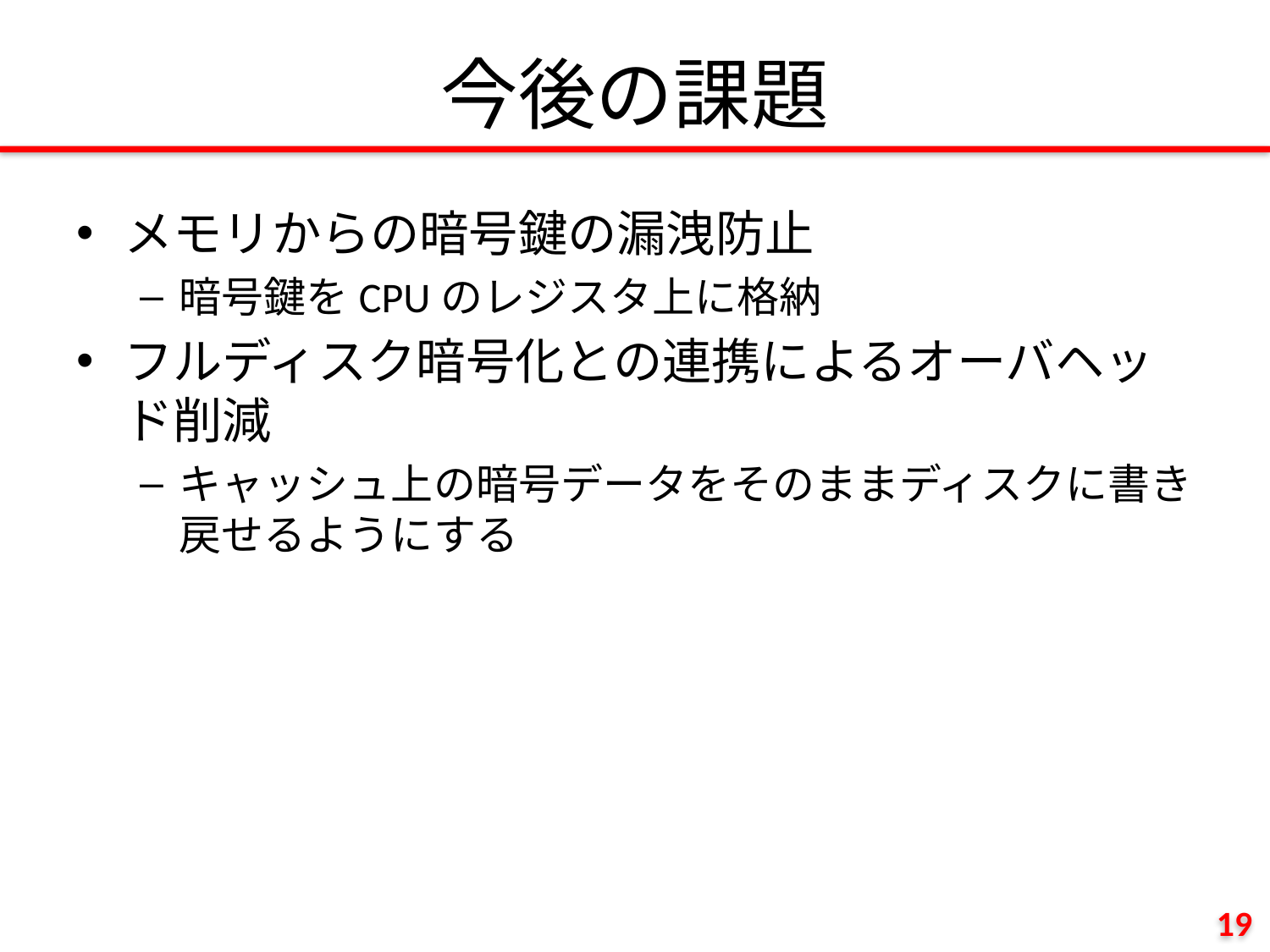

# 今後の課題
メモリからの暗号鍵の漏洩防止
暗号鍵をCPUのレジスタ上に格納
フルディスク暗号化との連携によるオーバヘッド削減
キャッシュ上の暗号データをそのままディスクに書き戻せるようにする